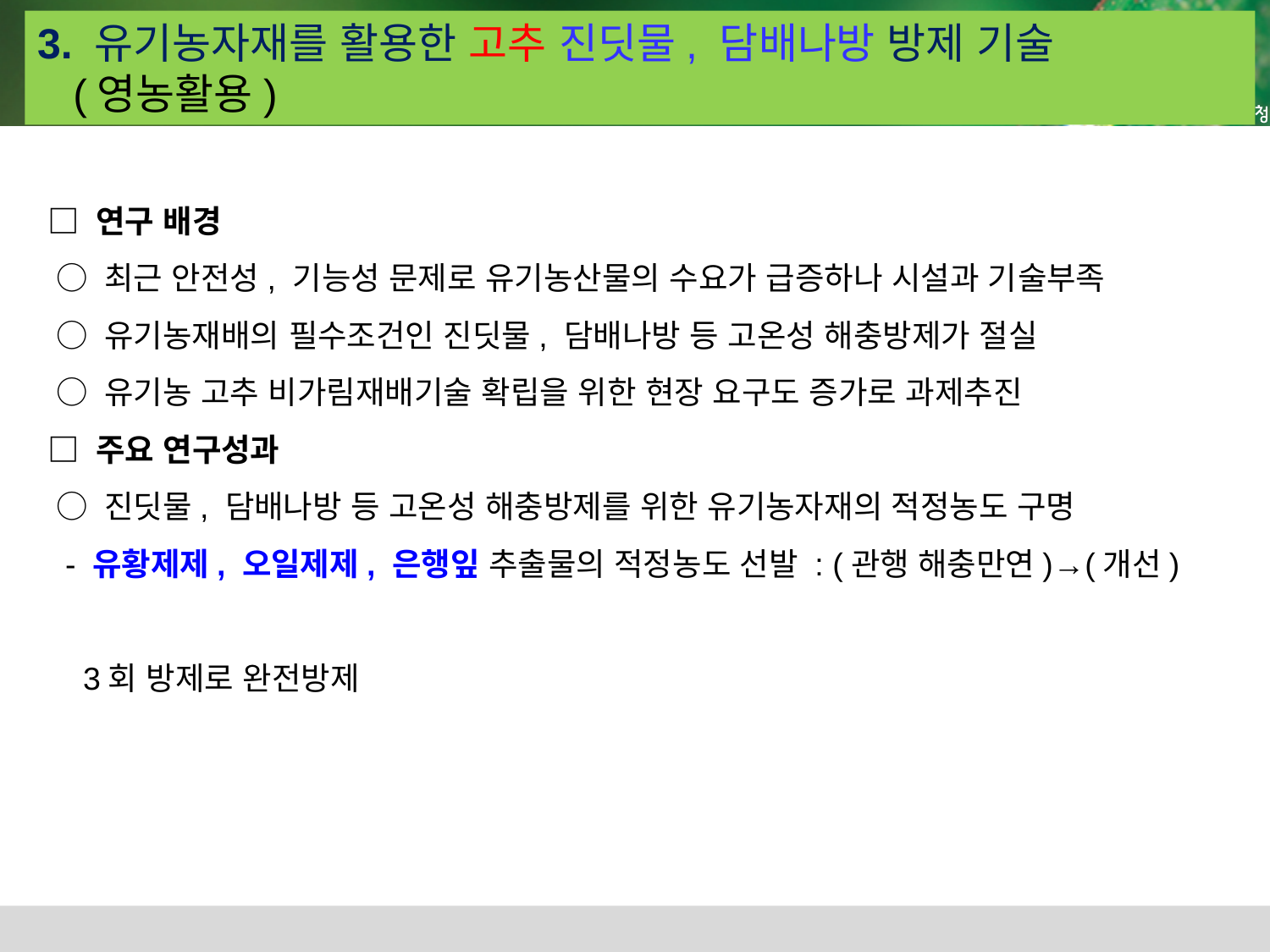

3. 유기농자재를 활용한 고추 진딧물, 담배나방 방제 기술
   (영농활용)
□ 연구 배경
 ○ 최근 안전성, 기능성 문제로 유기농산물의 수요가 급증하나 시설과 기술부족
 ○ 유기농재배의 필수조건인 진딧물, 담배나방 등 고온성 해충방제가 절실
 ○ 유기농 고추 비가림재배기술 확립을 위한 현장 요구도 증가로 과제추진
□ 주요 연구성과
 ○ 진딧물, 담배나방 등 고온성 해충방제를 위한 유기농자재의 적정농도 구명
  - 유황제제, 오일제제, 은행잎 추출물의 적정농도 선발 : (관행 해충만연)→(개선)
    3회 방제로 완전방제